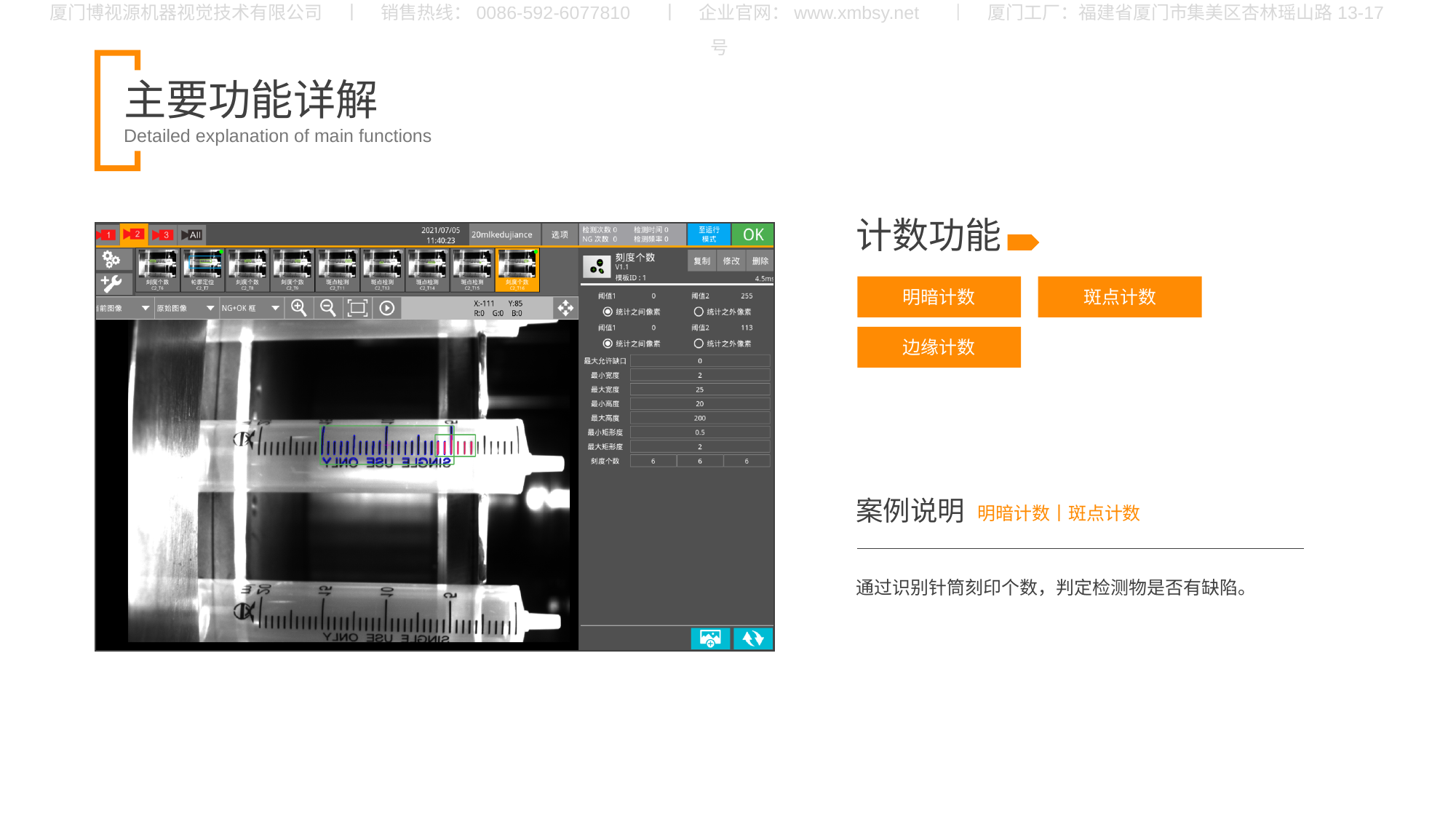

计数功能

明暗计数
斑点计数
边缘计数
案例说明
明暗计数丨斑点计数
通过识别针筒刻印个数，判定检测物是否有缺陷。